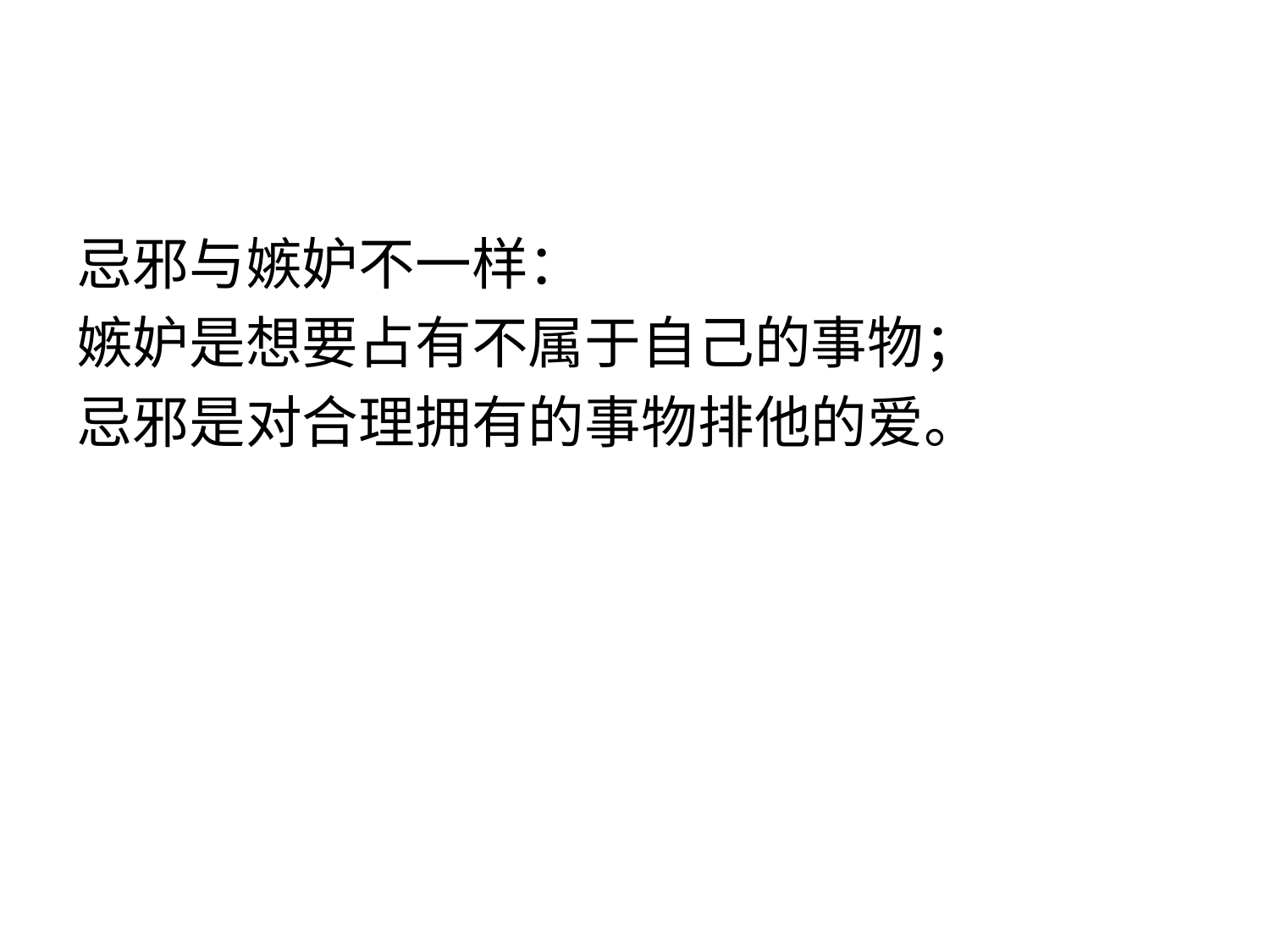

#
忌邪与嫉妒不一样：
嫉妒是想要占有不属于自己的事物；
忌邪是对合理拥有的事物排他的爱。